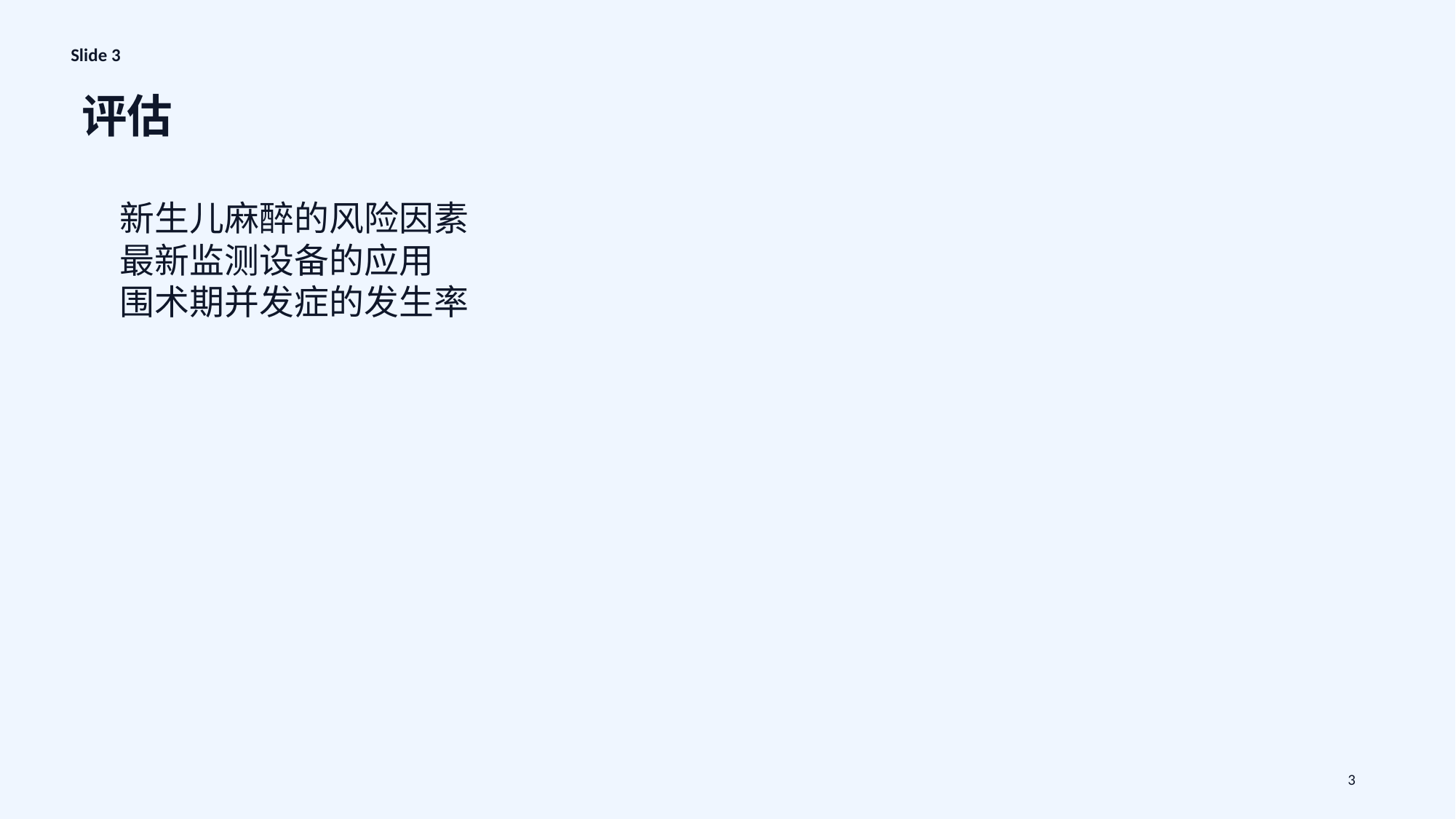

Slide 3
评估
新生儿麻醉的风险因素
最新监测设备的应用
围术期并发症的发生率
3